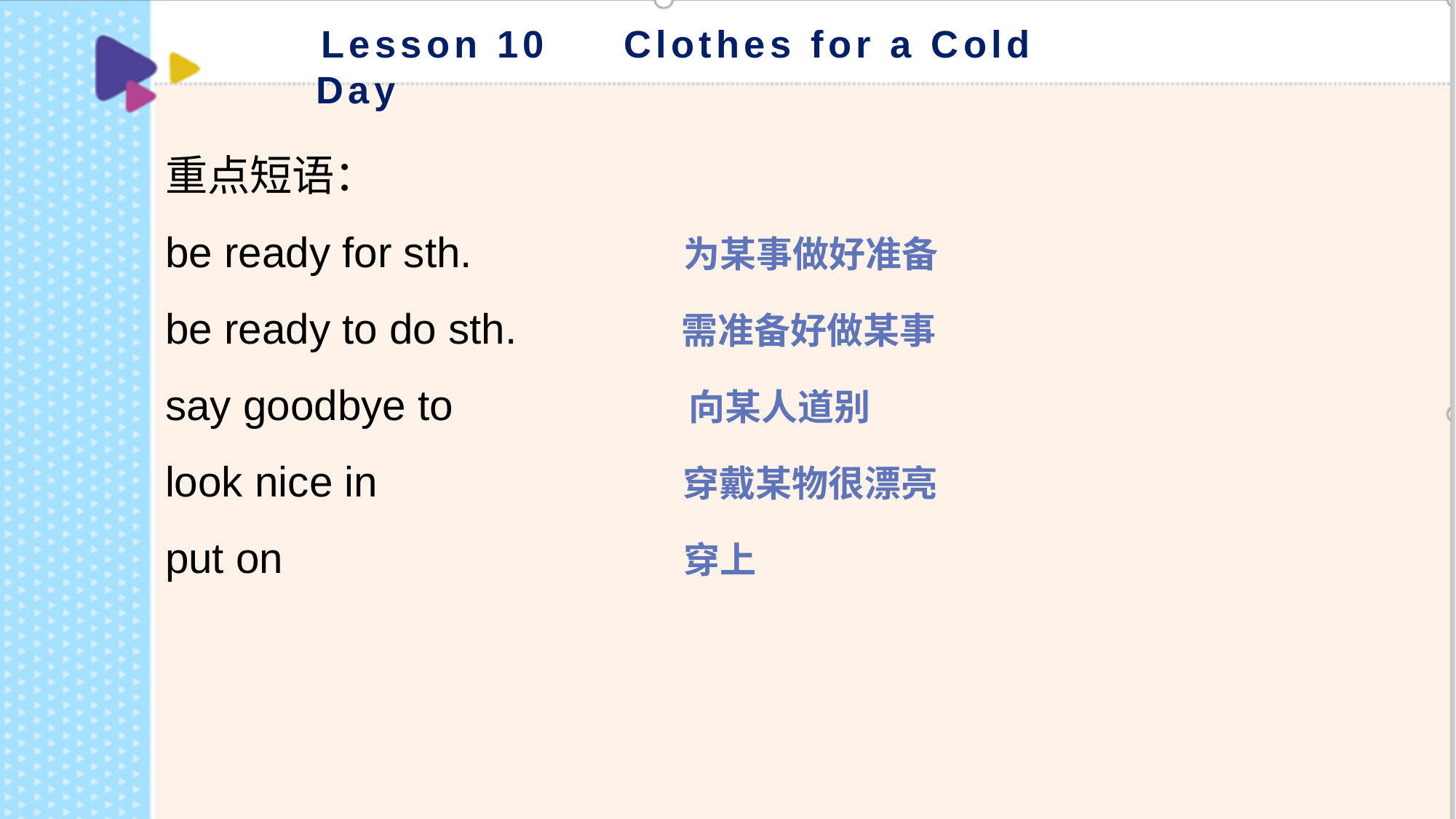

Lesson 10     Clothes for a Cold Day
重点短语：
be ready for sth.                 为某事做好准备
be ready to do sth.             需准备好做某事
say goodbye to                   向某人道别
look nice in  		      穿戴某物很漂亮
put on                                 穿上